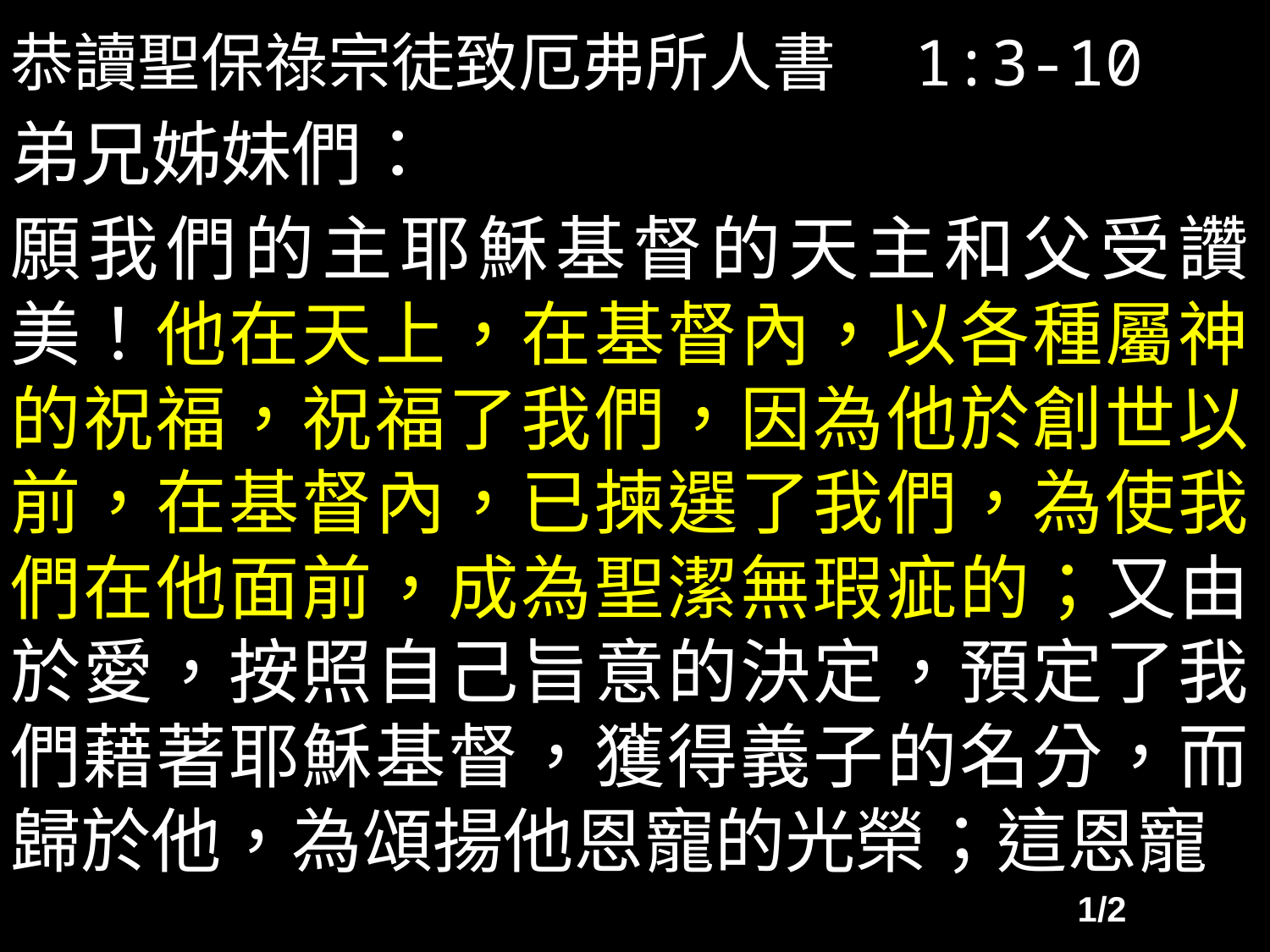

恭讀聖保祿宗徒致厄弗所人書　1:3-10
弟兄姊妹們：
願我們的主耶穌基督的天主和父受讚美！他在天上，在基督內，以各種屬神的祝福，祝福了我們，因為他於創世以前，在基督內，已揀選了我們，為使我們在他面前，成為聖潔無瑕疵的；又由於愛，按照自己旨意的決定，預定了我們藉著耶穌基督，獲得義子的名分，而歸於他，為頌揚他恩寵的光榮；這恩寵
1/2